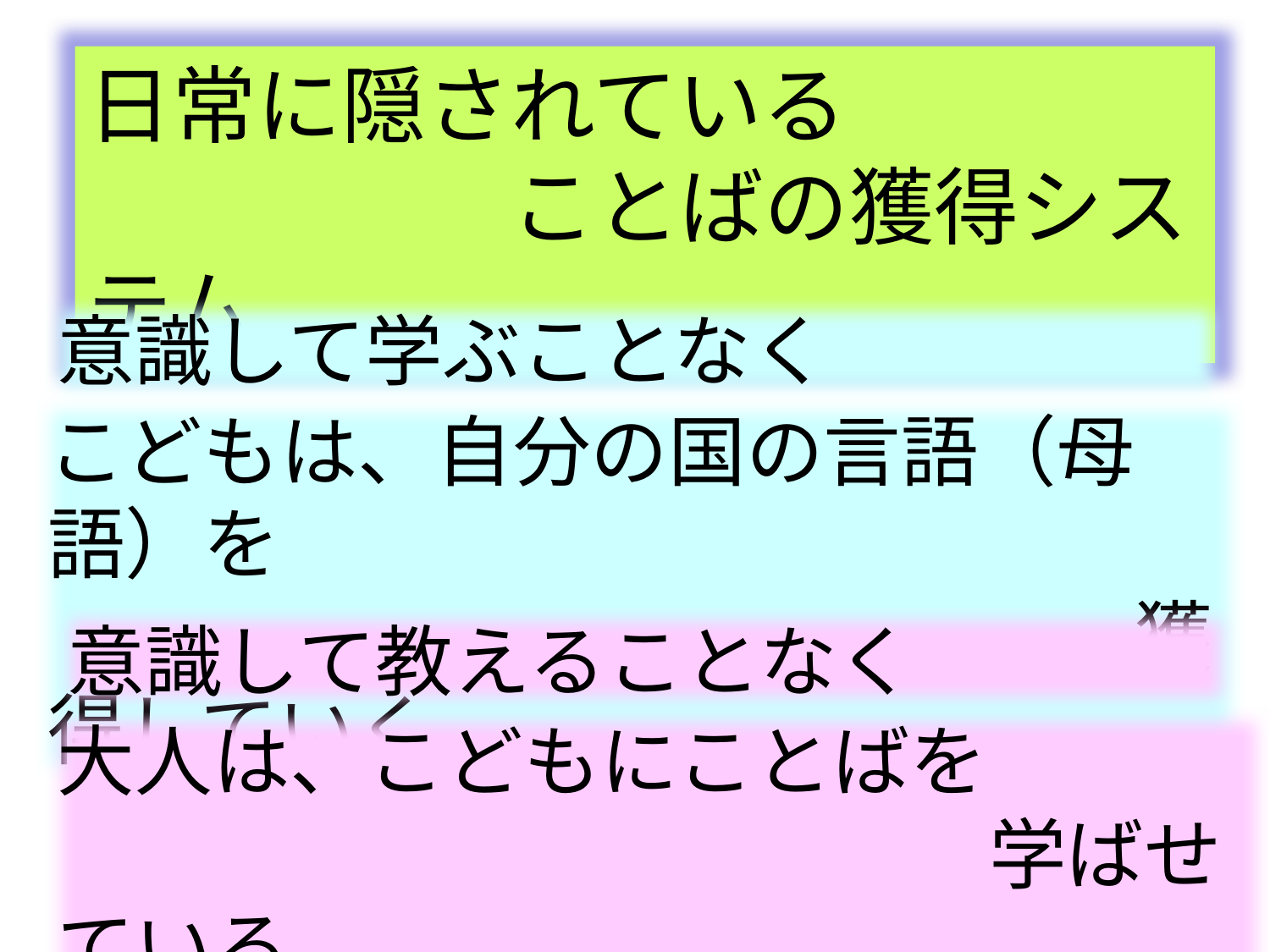

日常に隠されている
　　　　　ことばの獲得システム
意識して学ぶことなく
こどもは、自分の国の言語（母語）を
　　　　　　　　　　　　　　獲得していく
意識して教えることなく
大人は、こどもにことばを
　　　　　　　　　　　　学ばせている